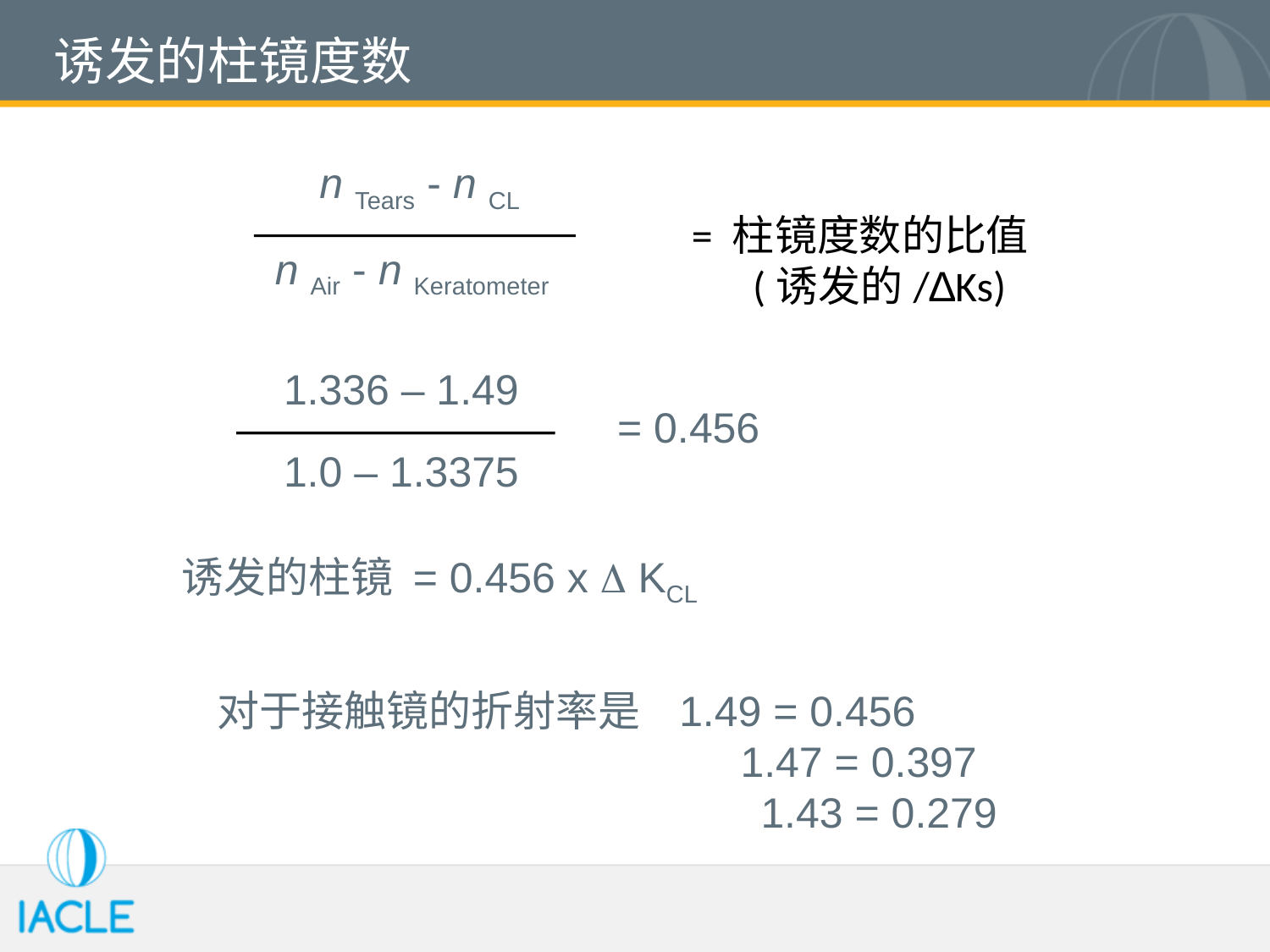

诱发的柱镜度数
n Tears - n CL
= 柱镜度数的比值
   (诱发的/∆Ks)

n Air - n Keratometer
1.336 – 1.49
= 0.456

1.0 – 1.3375
诱发的柱镜 = 0.456 x Δ KCL
对于接触镜的折射率是   1.49 = 0.456
         			            1.47 = 0.397
				   1.43 = 0.279